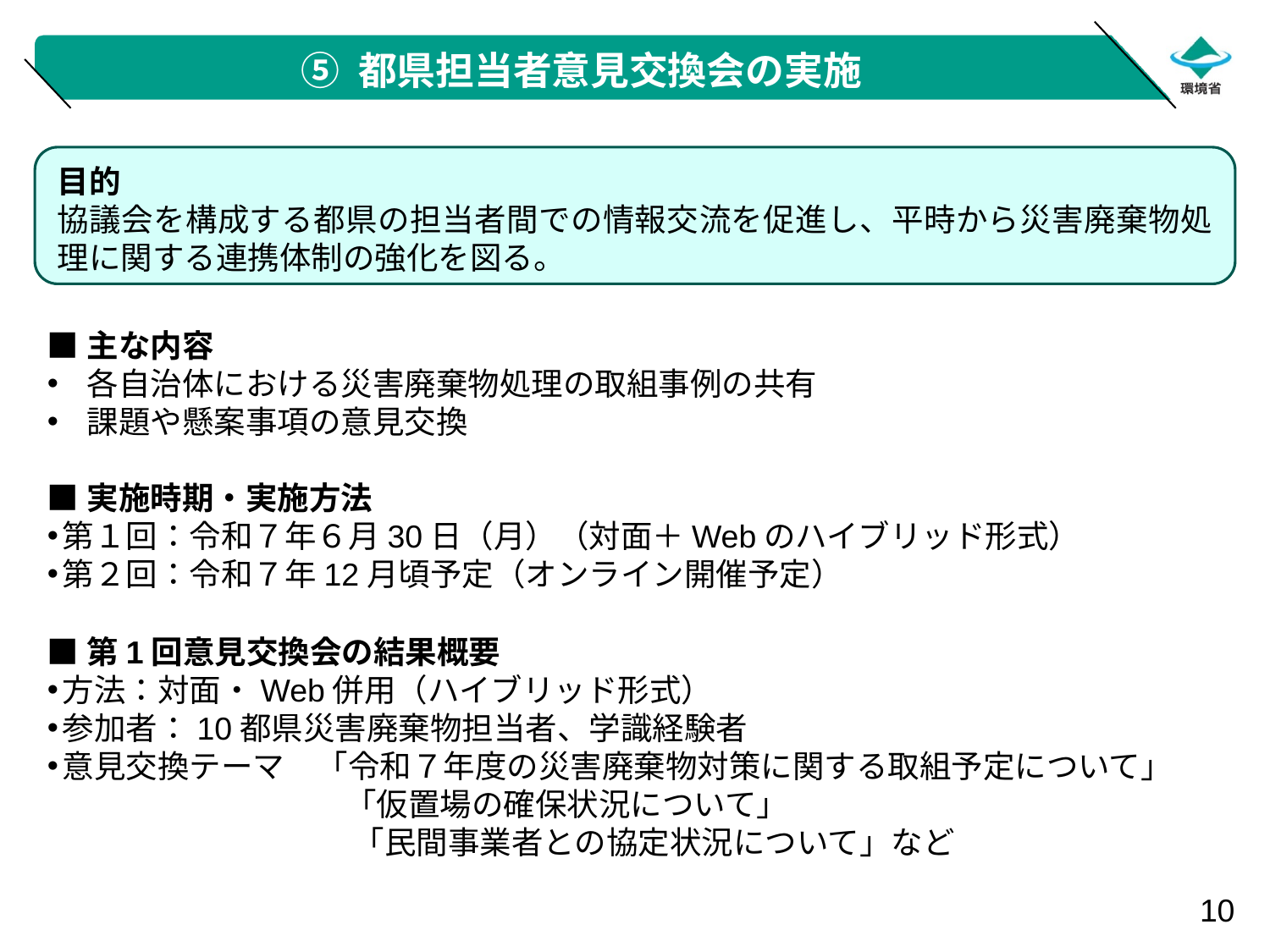

⑤ 都県担当者意見交換会の実施

目的
協議会を構成する都県の担当者間での情報交流を促進し、平時から災害廃棄物処理に関する連携体制の強化を図る。
■主な内容
各自治体における災害廃棄物処理の取組事例の共有
課題や懸案事項の意見交換

■実施時期・実施方法
第１回：令和７年６月30日（月）（対面＋Webのハイブリッド形式）
第２回：令和７年12月頃予定（オンライン開催予定）
■第1回意見交換会の結果概要
方法：対面・Web併用（ハイブリッド形式）
参加者：10都県災害廃棄物担当者、学識経験者
意見交換テーマ　「令和７年度の災害廃棄物対策に関する取組予定について」
		　	    「仮置場の確保状況について」
			    「民間事業者との協定状況について」など